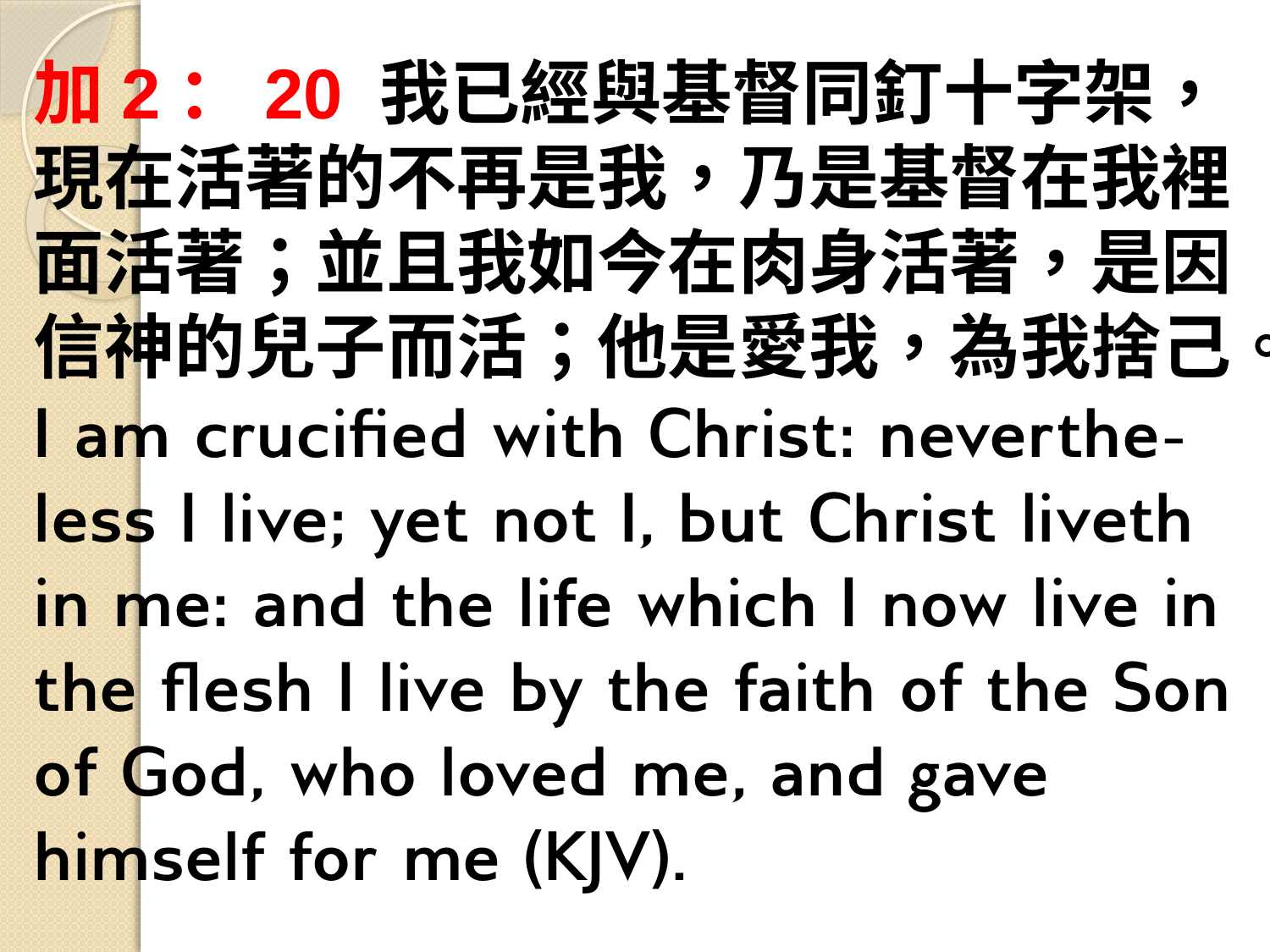

加2：20 我已經與基督同釘十字架，現在活著的不再是我，乃是基督在我裡面活著；並且我如今在肉身活著，是因信神的兒子而活；他是愛我，為我捨己。I am crucified with Christ: neverthe-less I live; yet not I, but Christ liveth in me: and the life which I now live in the flesh I live by the faith of the Son of God, who loved me, and gave himself for me (KJV).